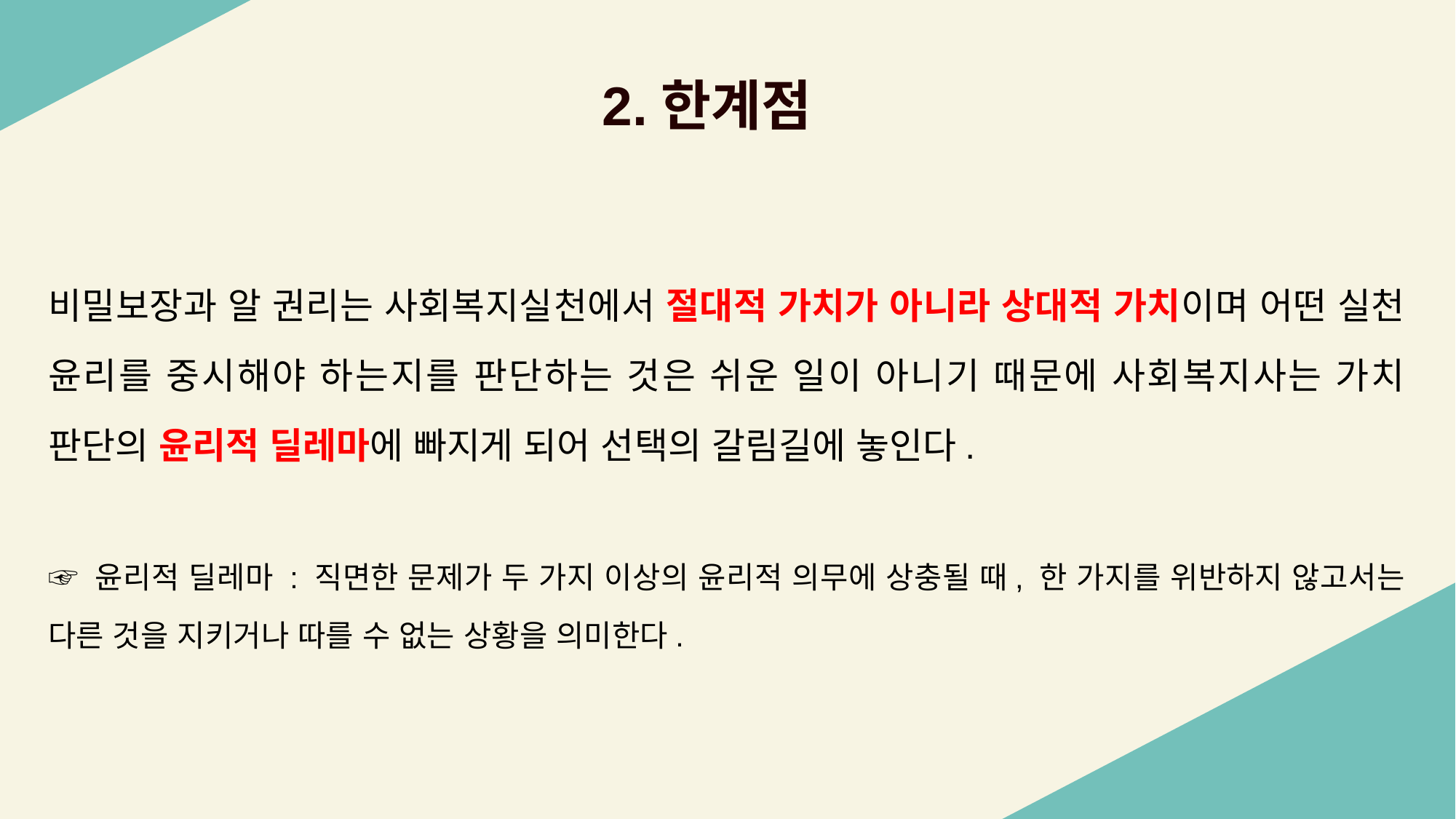

2.한계점
비밀보장과 알 권리는 사회복지실천에서 절대적 가치가 아니라 상대적 가치이며 어떤 실천 윤리를 중시해야 하는지를 판단하는 것은 쉬운 일이 아니기 때문에 사회복지사는 가치 판단의 윤리적 딜레마에 빠지게 되어 선택의 갈림길에 놓인다.

☞ 윤리적 딜레마 : 직면한 문제가 두 가지 이상의 윤리적 의무에 상충될 때, 한 가지를 위반하지 않고서는 다른 것을 지키거나 따를 수 없는 상황을 의미한다.